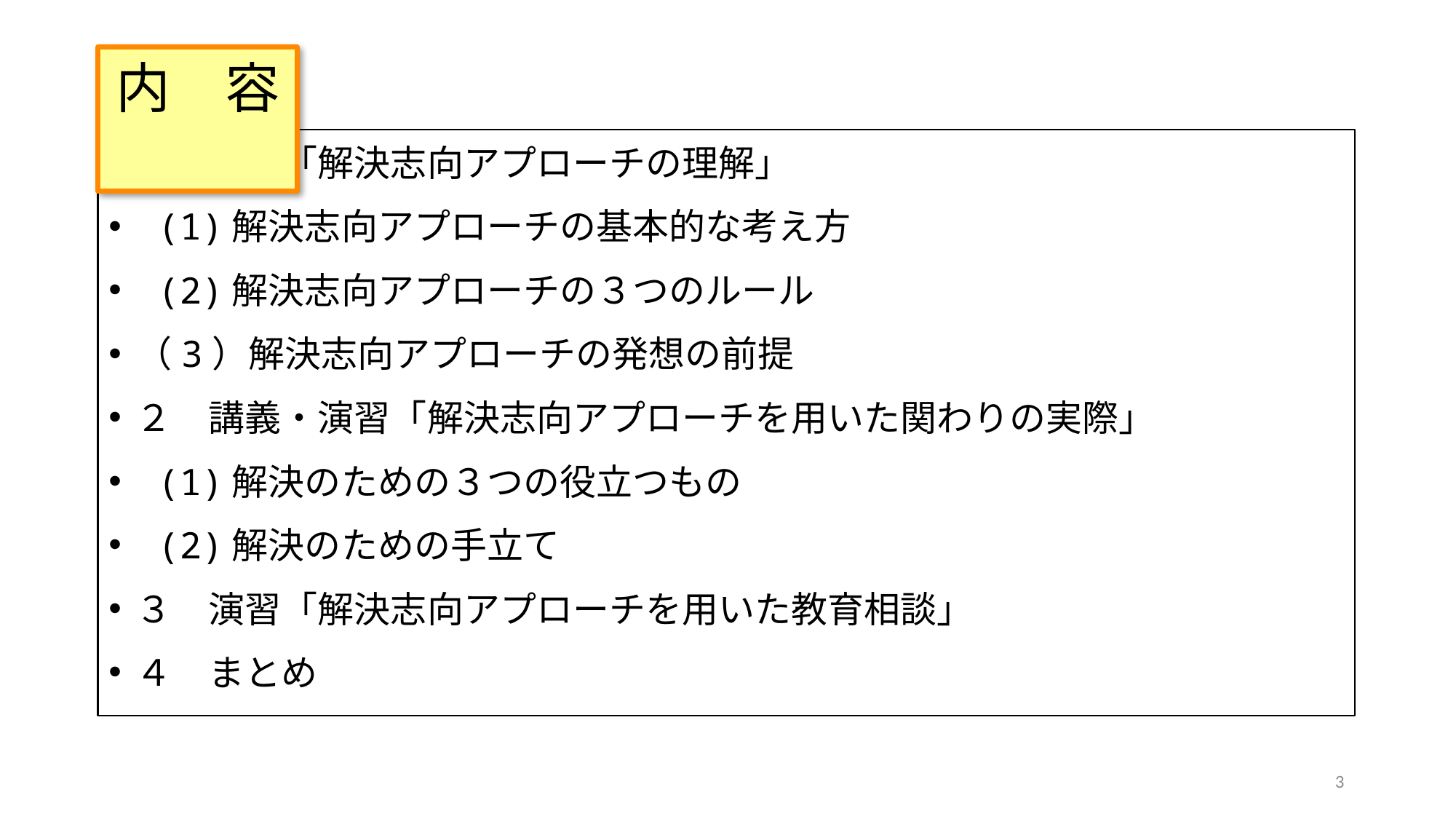

内　容
１　講義「解決志向アプローチの理解」
 (1)解決志向アプローチの基本的な考え方
 (2)解決志向アプローチの３つのルール
（3）解決志向アプローチの発想の前提
２　講義・演習「解決志向アプローチを用いた関わりの実際」
 (1)解決のための３つの役立つもの
 (2)解決のための手立て
３　演習「解決志向アプローチを用いた教育相談」
４　まとめ

3